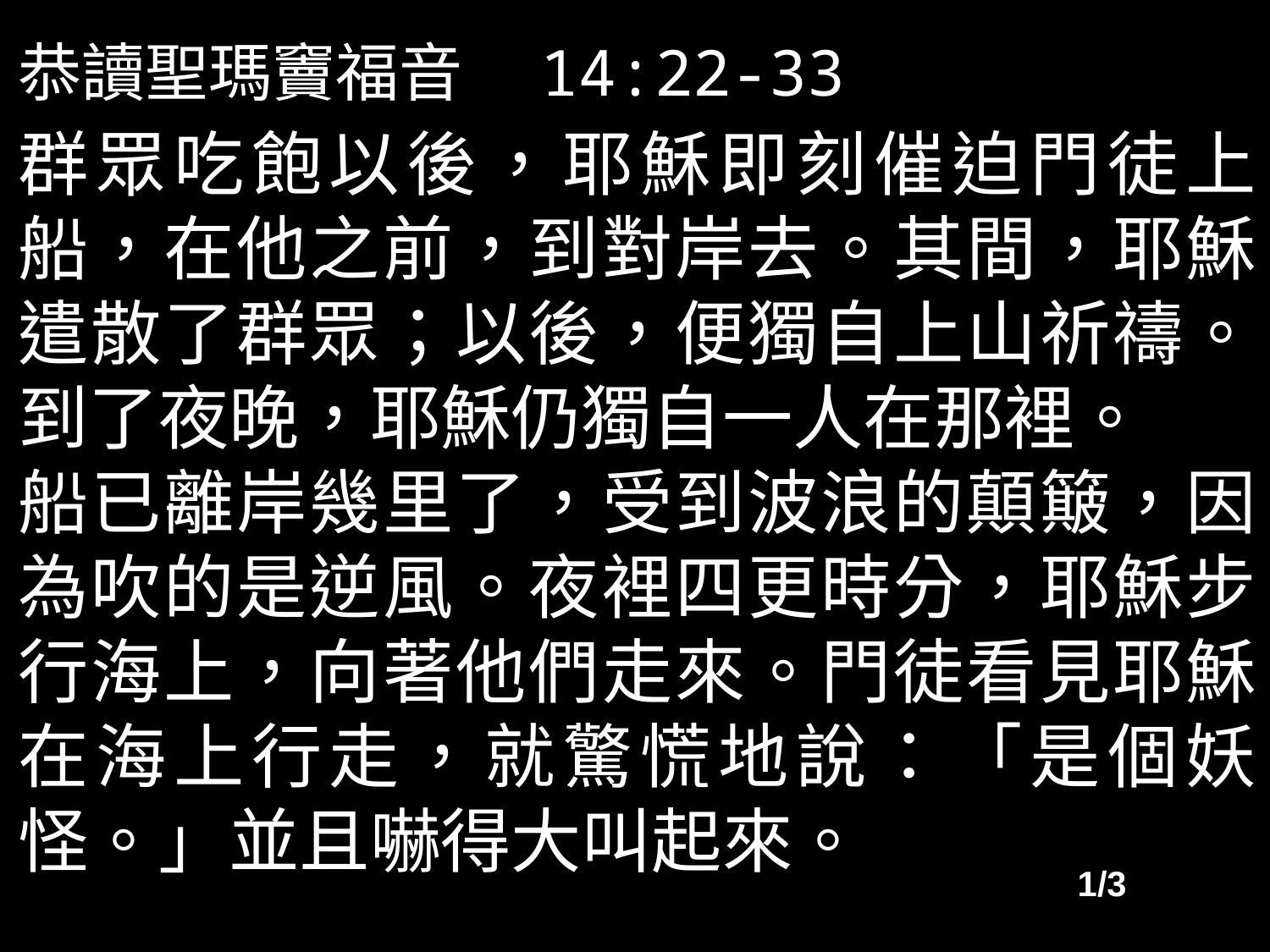

恭讀聖瑪竇福音　14:22-33
群眾吃飽以後，耶穌即刻催迫門徒上船，在他之前，到對岸去。其間，耶穌遣散了群眾；以後，便獨自上山祈禱。到了夜晚，耶穌仍獨自一人在那裡。
船已離岸幾里了，受到波浪的顛簸，因為吹的是逆風。夜裡四更時分，耶穌步行海上，向著他們走來。門徒看見耶穌在海上行走，就驚慌地說：「是個妖怪。」並且嚇得大叫起來。

1/3